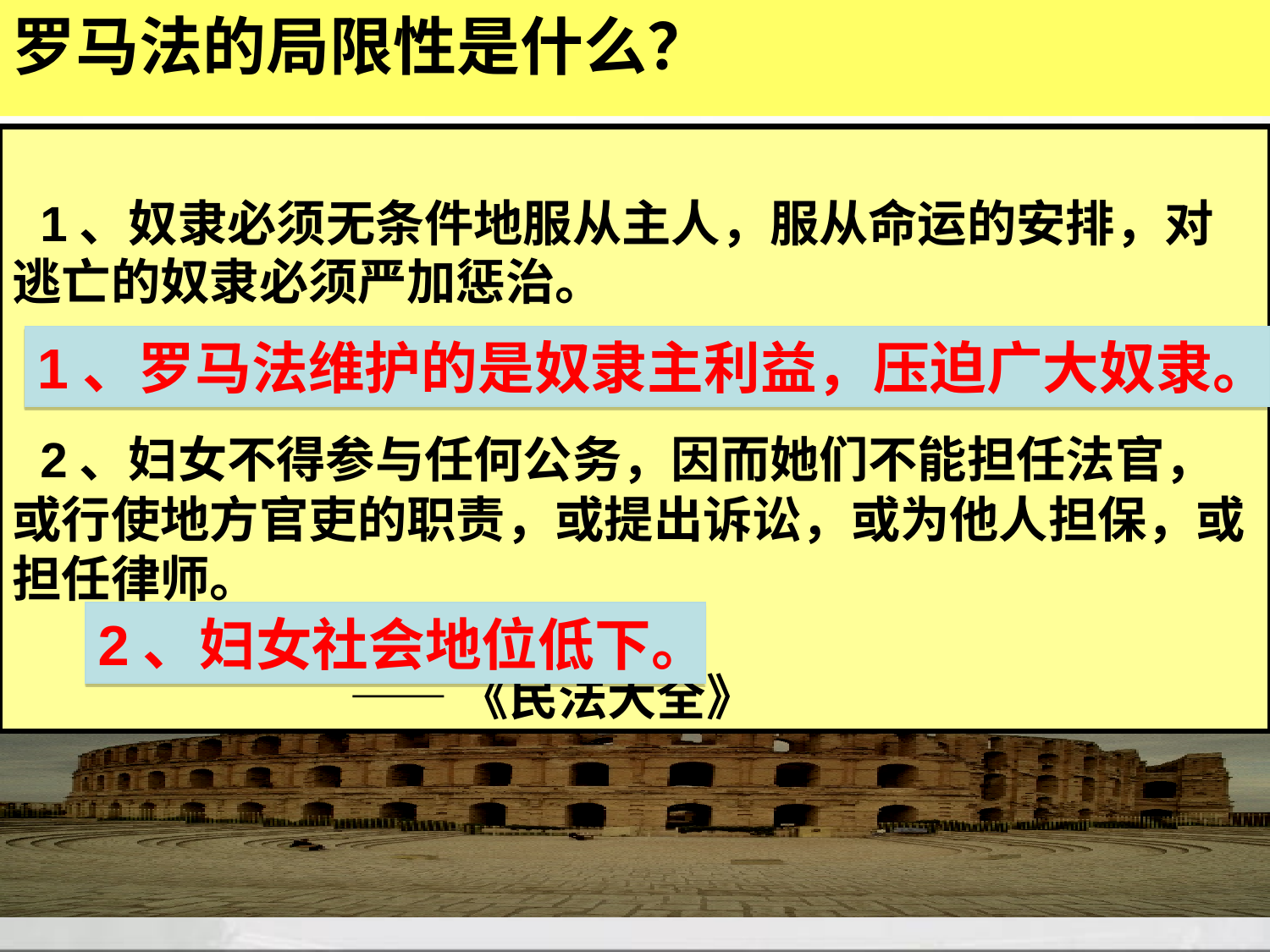

# 罗马法的局限性是什么？

  1、奴隶必须无条件地服从主人，服从命运的安排，对逃亡的奴隶必须严加惩治。

  2、妇女不得参与任何公务，因而她们不能担任法官，或行使地方官吏的职责，或提出诉讼，或为他人担保，或担任律师。

                              ——《民法大全》
1、罗马法维护的是奴隶主利益，压迫广大奴隶。
2、妇女社会地位低下。